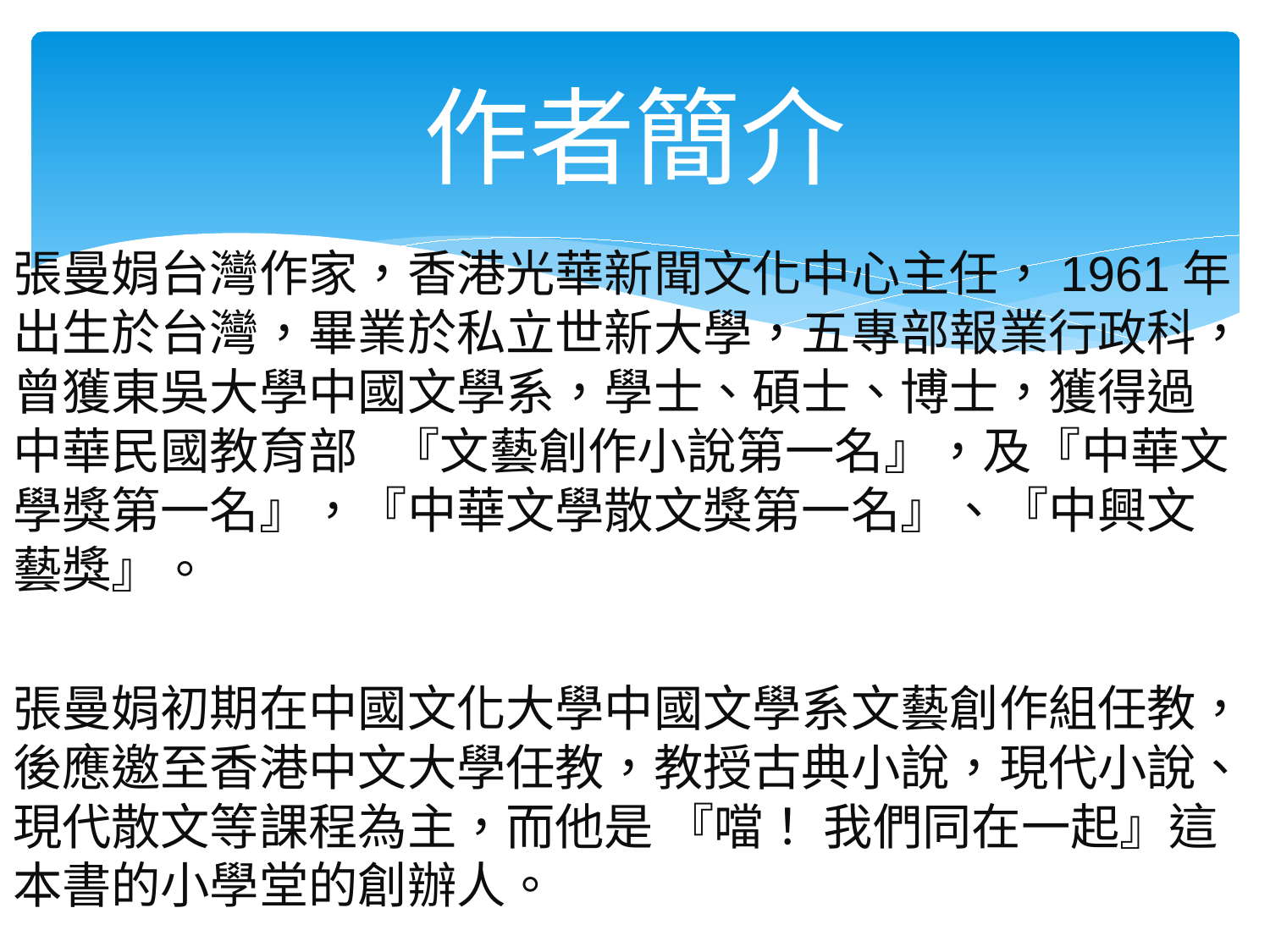

# 作者簡介
張曼娟台灣作家，香港光華新聞文化中心主任，1961年出生於台灣，畢業於私立世新大學，五專部報業行政科，曾獲東吳大學中國文學系，學士、碩士、博士，獲得過中華民國教育部   『文藝創作小說第一名』，及『中華文學獎第一名』，『中華文學散文獎第一名』、『中興文藝獎』。

張曼娟初期在中國文化大學中國文學系文藝創作組任教，後應邀至香港中文大學任教，教授古典小說，現代小說、現代散文等課程為主，而他是 『噹！ 我們同在一起』這本書的小學堂的創辦人。